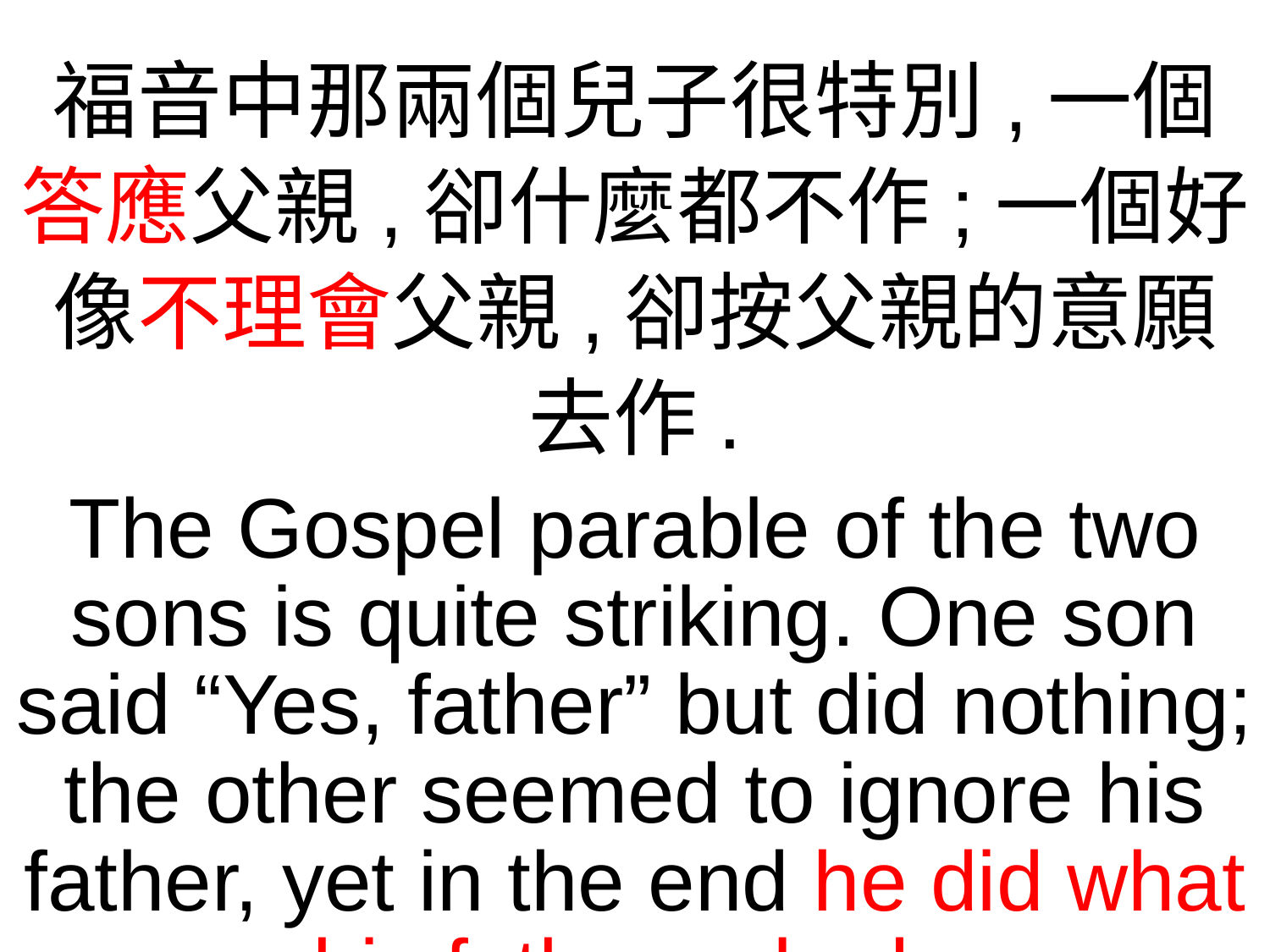

福音中那兩個兒子很特別,一個
答應父親,卻什麼都不作;一個好像不理會父親,卻按父親的意願去作.
The Gospel parable of the two sons is quite striking. One son said “Yes, father” but did nothing; the other seemed to ignore his father, yet in the end he did what his father asked.